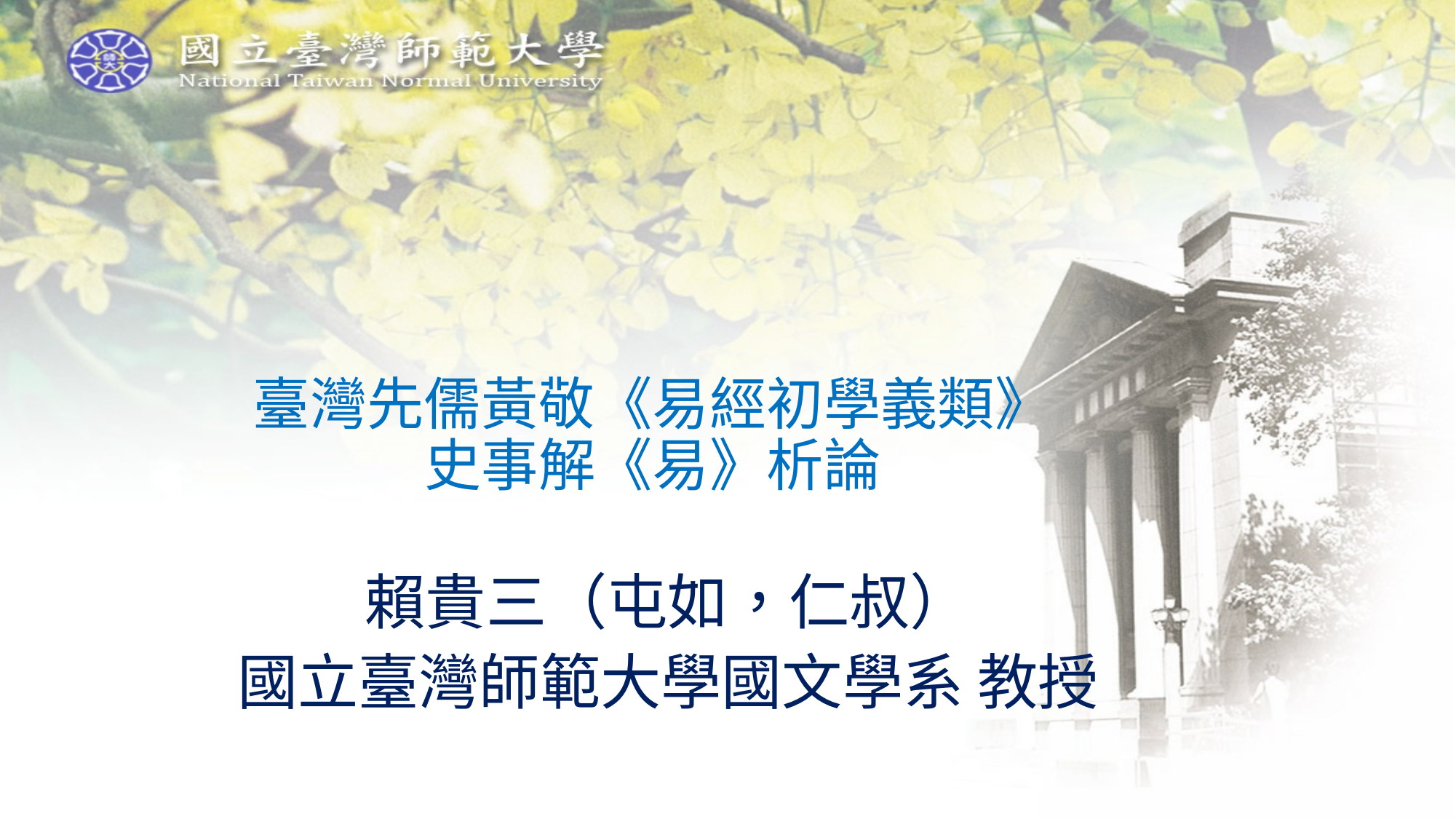

# 臺灣先儒黃敬《易經初學義類》 史事解《易》析論
賴貴三（屯如，仁叔）
國立臺灣師範大學國文學系 教授